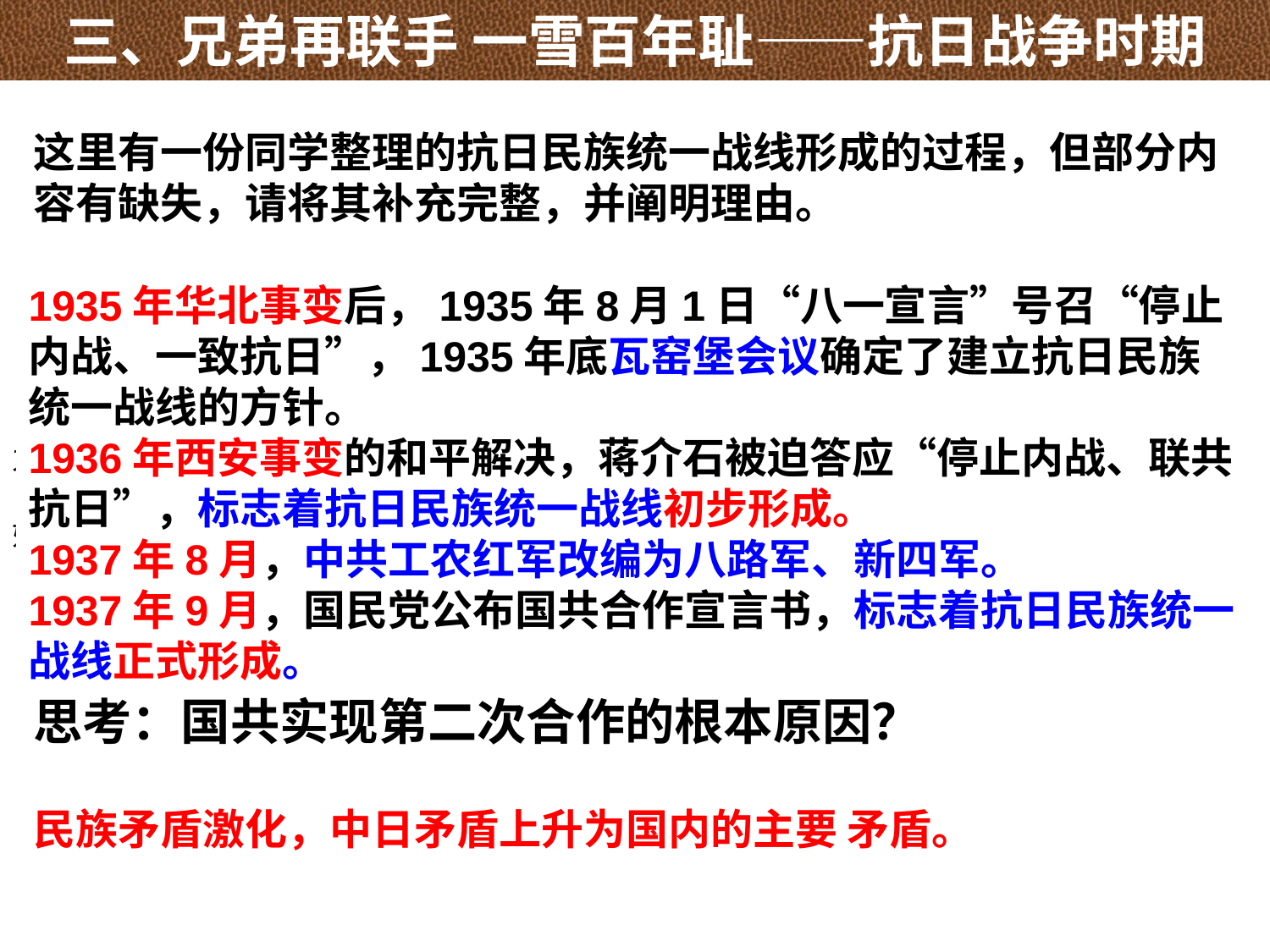

三、兄弟再联手 一雪百年耻——抗日战争时期
这里有一份同学整理的抗日民族统一战线形成的过程，但部分内容有缺失，请将其补充完整，并阐明理由。
1937年8月
1935年华北事变后，1935年8月1日“八一宣言”号召“停止内战、一致抗日”，1935年底瓦窑堡会议确定了建立抗日民族统一战线的方针。
1936年西安事变的和平解决，蒋介石被迫答应“停止内战、联共抗日”，标志着抗日民族统一战线初步形成。
1937年8月，中共工农红军改编为八路军、新四军。
1937年9月，国民党公布国共合作宣言书，标志着抗日民族统一战线正式形成。
1935年下半年
1935年底
1936年
12月12日
1937年
7月7日
1931年9月18日
1937年9月
？
？
？
？
九一八事变
（局部抗战开始）
华北危机
（中日矛盾成为国内的主要矛盾）
——会议
中共确立建立抗日民族统一战线的方针
七七事变
（全民族抗战开始）
思考：国共实现第二次合作的根本原因？
民族矛盾激化，中日矛盾上升为国内的主要 矛盾。